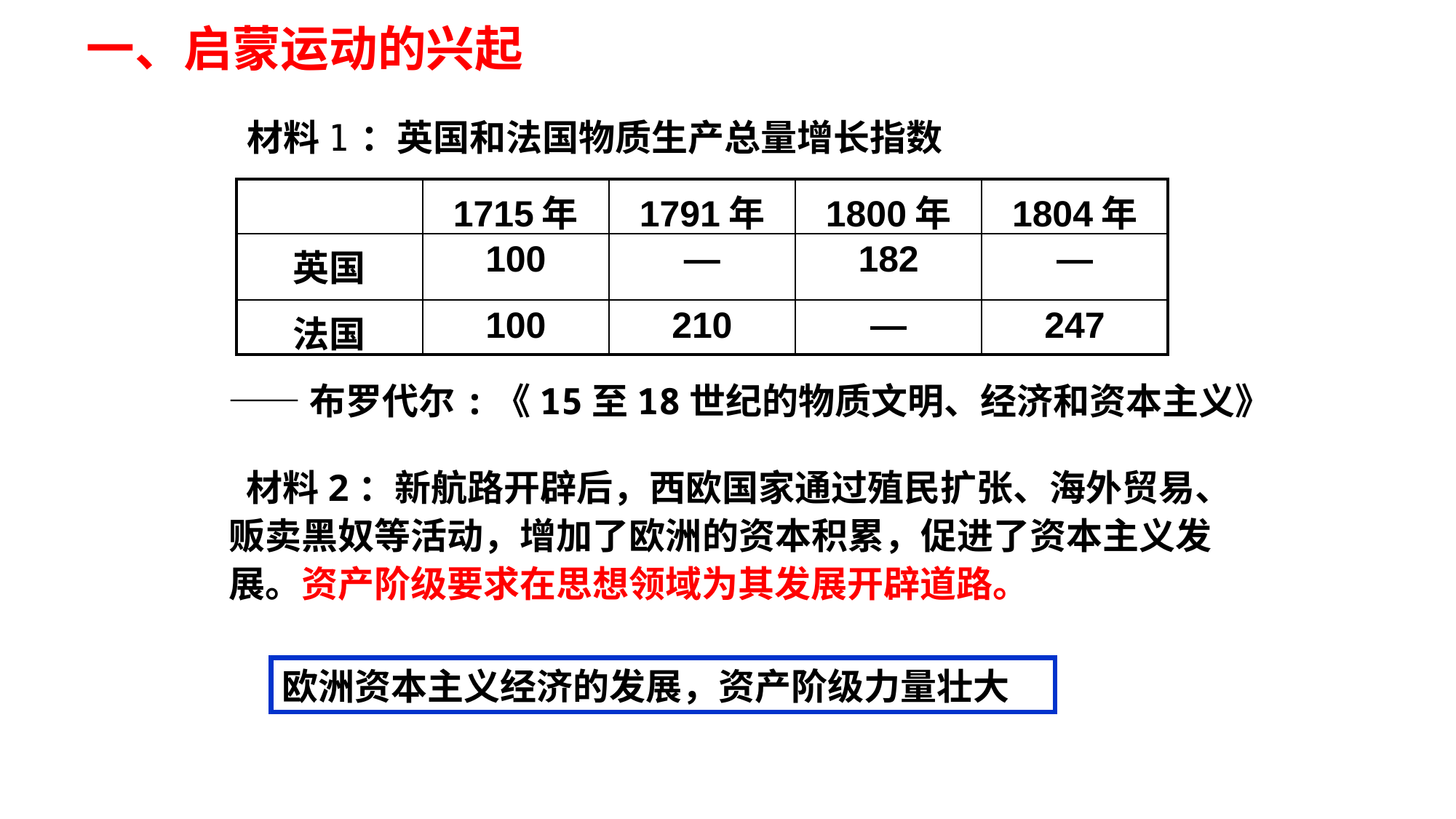

一、启蒙运动的兴起

材料1：英国和法国物质生产总量增长指数
|  | 1715年 | 1791年 | 1800年 | 1804年 |
| --- | --- | --- | --- | --- |
| 英国 | 100 | — | 182 | — |
| 法国 | 100 | 210 | — | 247 |
——布罗代尔:《15至18世纪的物质文明、经济和资本主义》
 材料2：新航路开辟后，西欧国家通过殖民扩张、海外贸易、贩卖黑奴等活动，增加了欧洲的资本积累，促进了资本主义发展。资产阶级要求在思想领域为其发展开辟道路。
欧洲资本主义经济的发展，资产阶级力量壮大